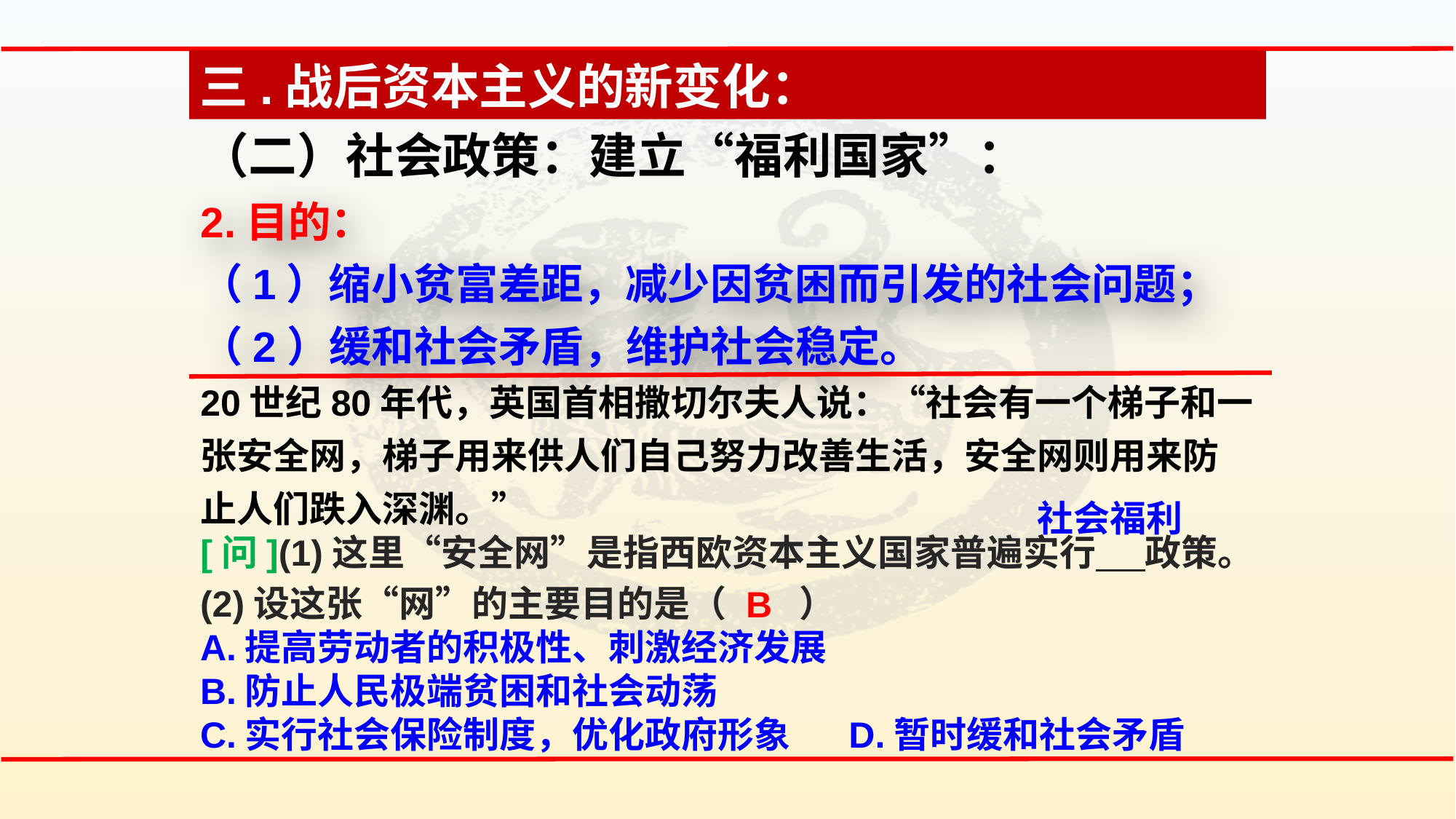

三.战后资本主义的新变化：
（二）社会政策：建立“福利国家”：
2.目的：
（1）缩小贫富差距，减少因贫困而引发的社会问题；
（2）缓和社会矛盾，维护社会稳定。
20世纪80年代，英国首相撒切尔夫人说：“社会有一个梯子和一张安全网，梯子用来供人们自己努力改善生活，安全网则用来防止人们跌入深渊。”
[问](1)这里“安全网”是指西欧资本主义国家普遍实行      政策。
社会福利
B
(2)设这张“网”的主要目的是（　　）
A.提高劳动者的积极性、刺激经济发展
B.防止人民极端贫困和社会动荡
C.实行社会保险制度，优化政府形象      D.暂时缓和社会矛盾